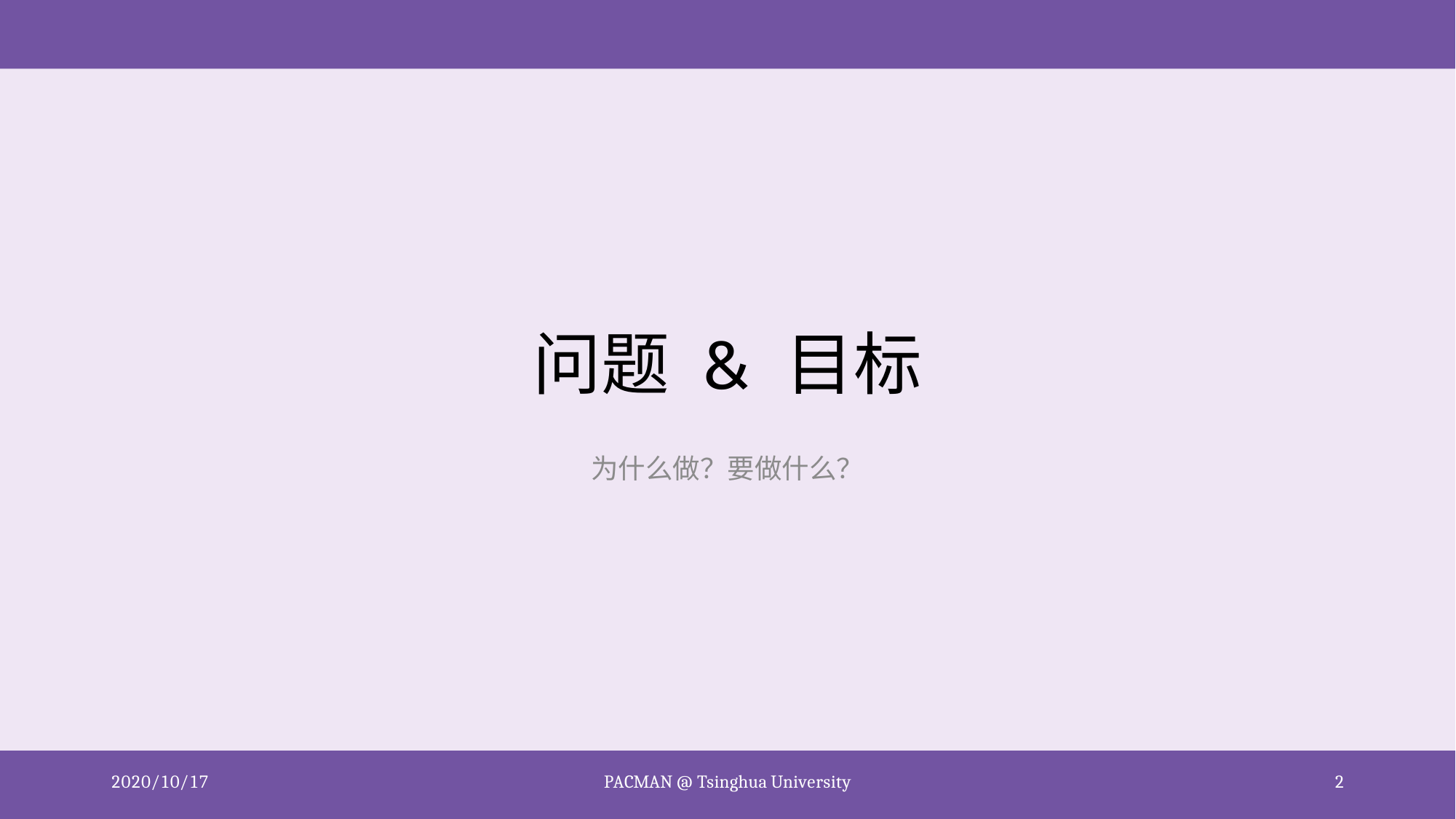

# 问题 & 目标
为什么做？要做什么？
2020/10/17
PACMAN @ Tsinghua University
2